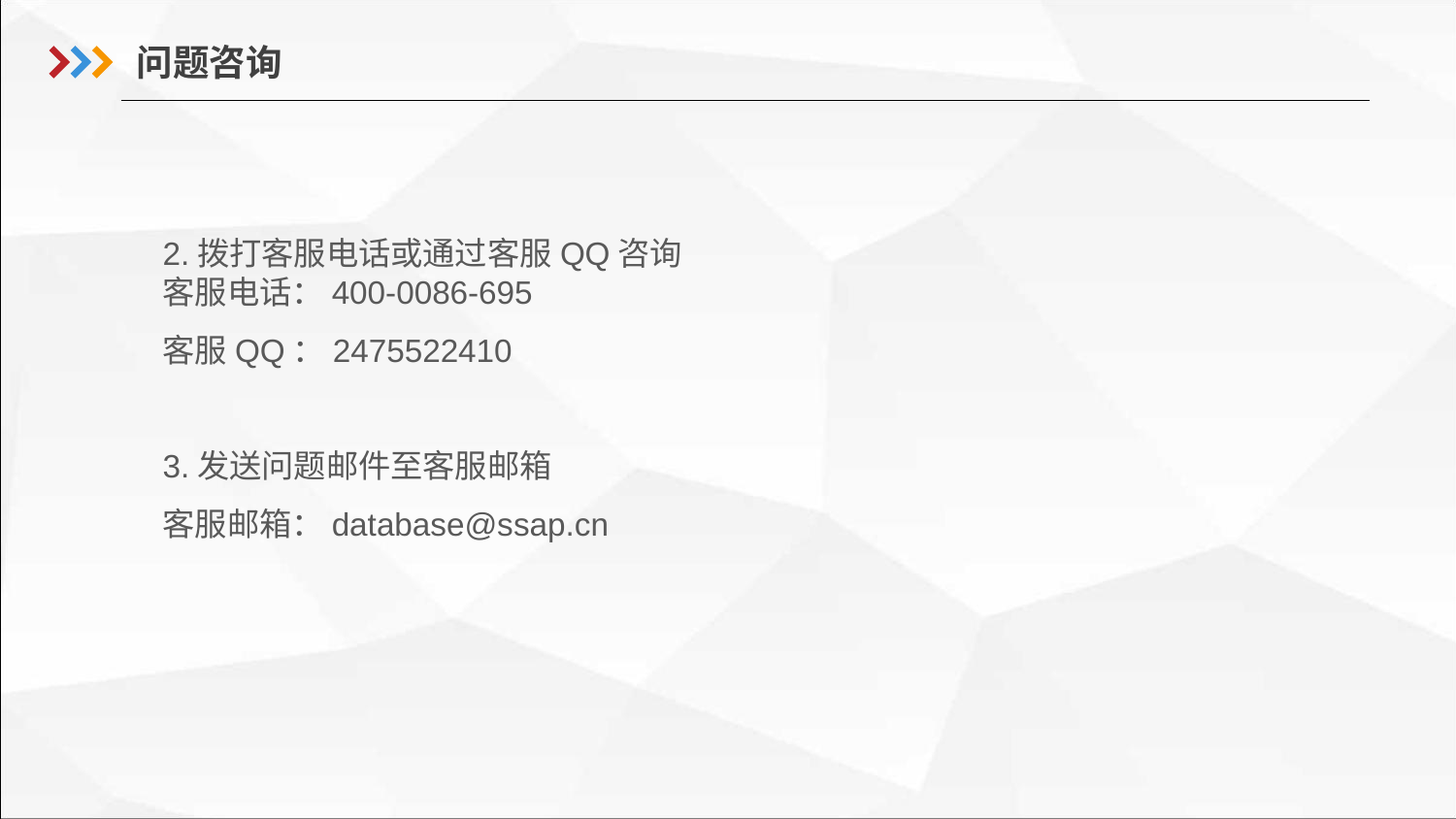

问题咨询

2.拨打客服电话或通过客服QQ咨询客服电话：400-0086-695客服QQ：2475522410

3.发送问题邮件至客服邮箱客服邮箱：database@ssap.cn